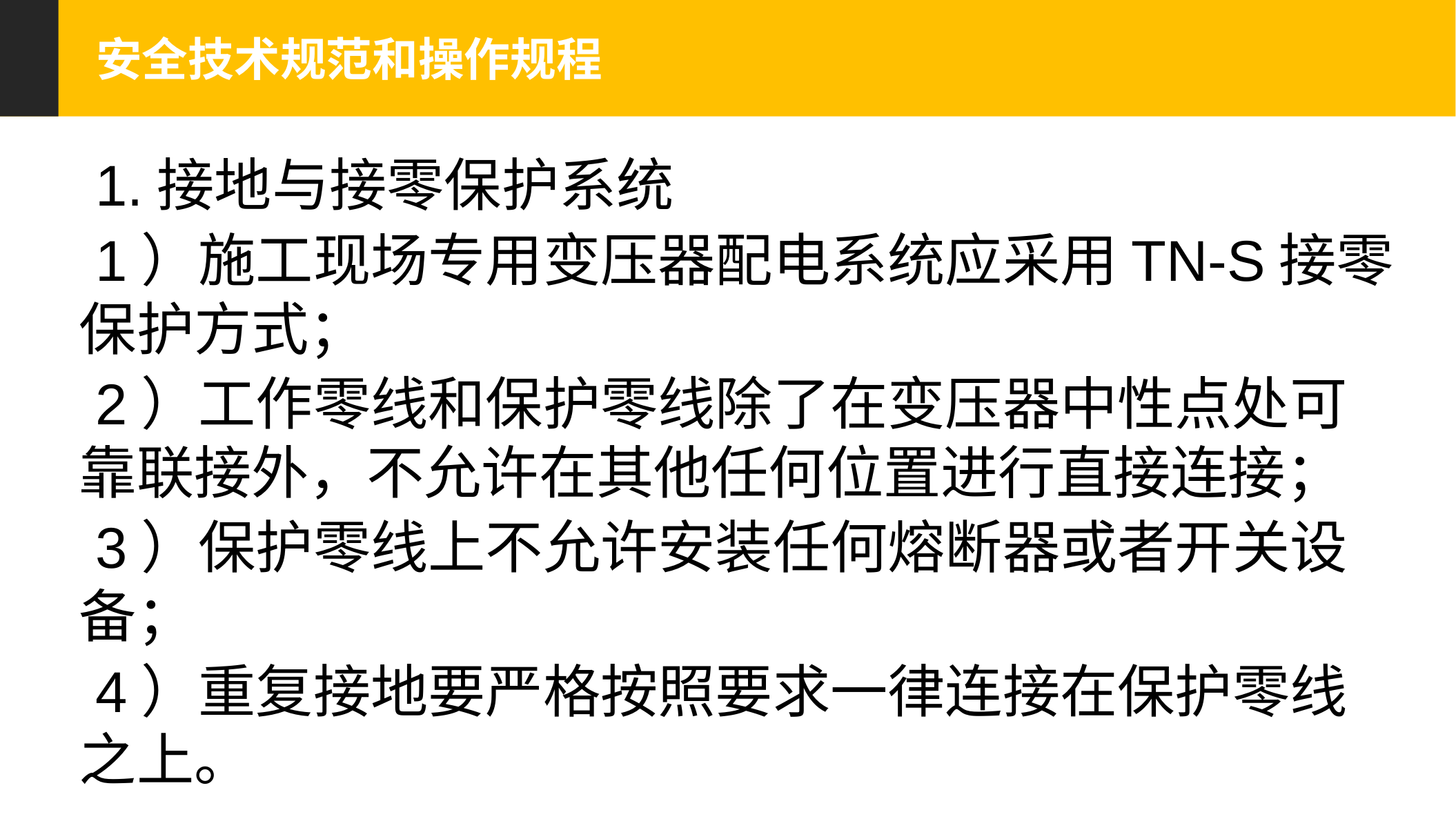

安全技术规范和操作规程
 1.接地与接零保护系统
 1）施工现场专用变压器配电系统应采用TN-S接零保护方式；
 2）工作零线和保护零线除了在变压器中性点处可靠联接外，不允许在其他任何位置进行直接连接；
 3）保护零线上不允许安装任何熔断器或者开关设备；
 4）重复接地要严格按照要求一律连接在保护零线之上。